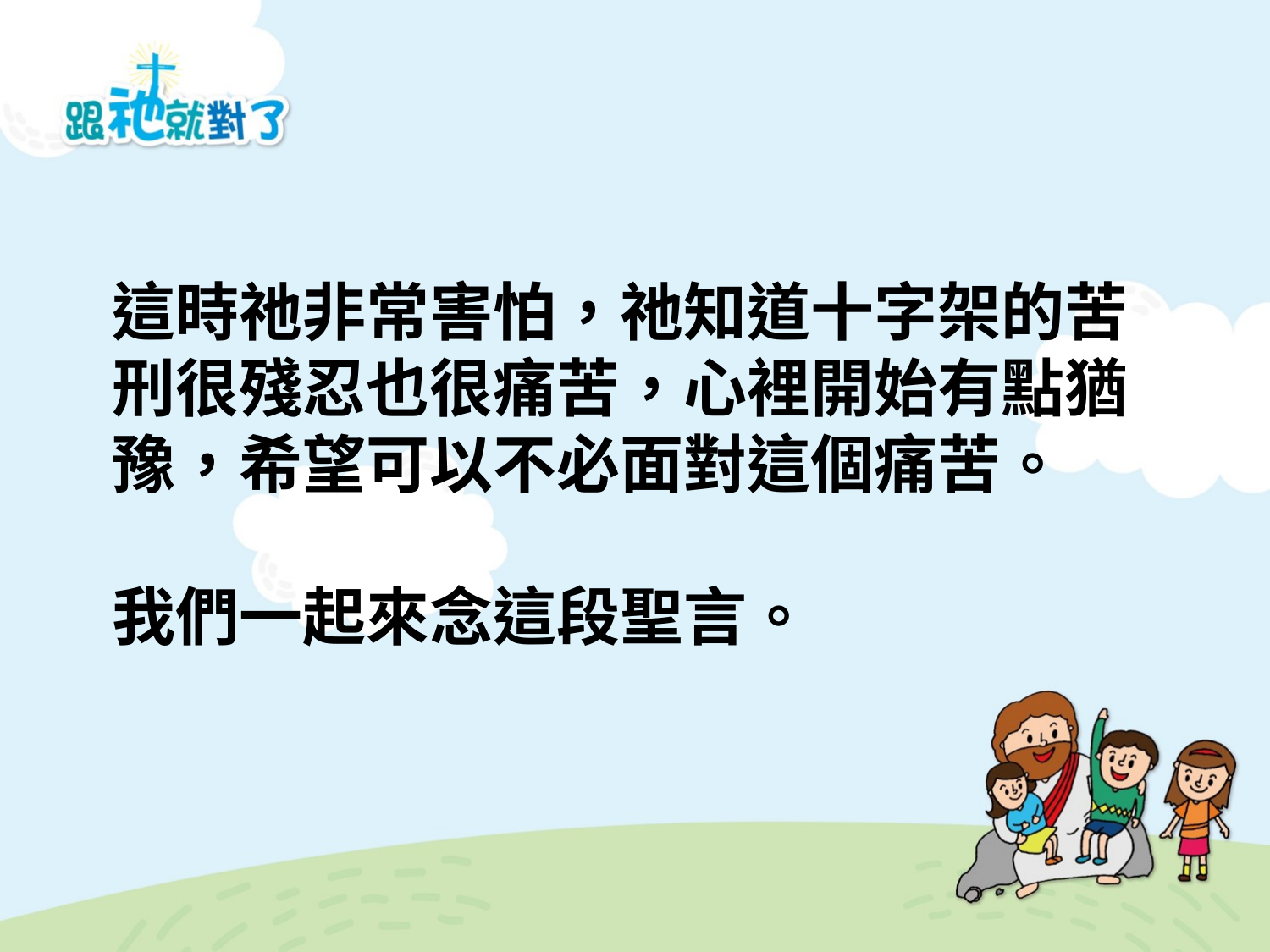

這時祂非常害怕，祂知道十字架的苦刑很殘忍也很痛苦，心裡開始有點猶豫，希望可以不必面對這個痛苦。

我們一起來念這段聖言。